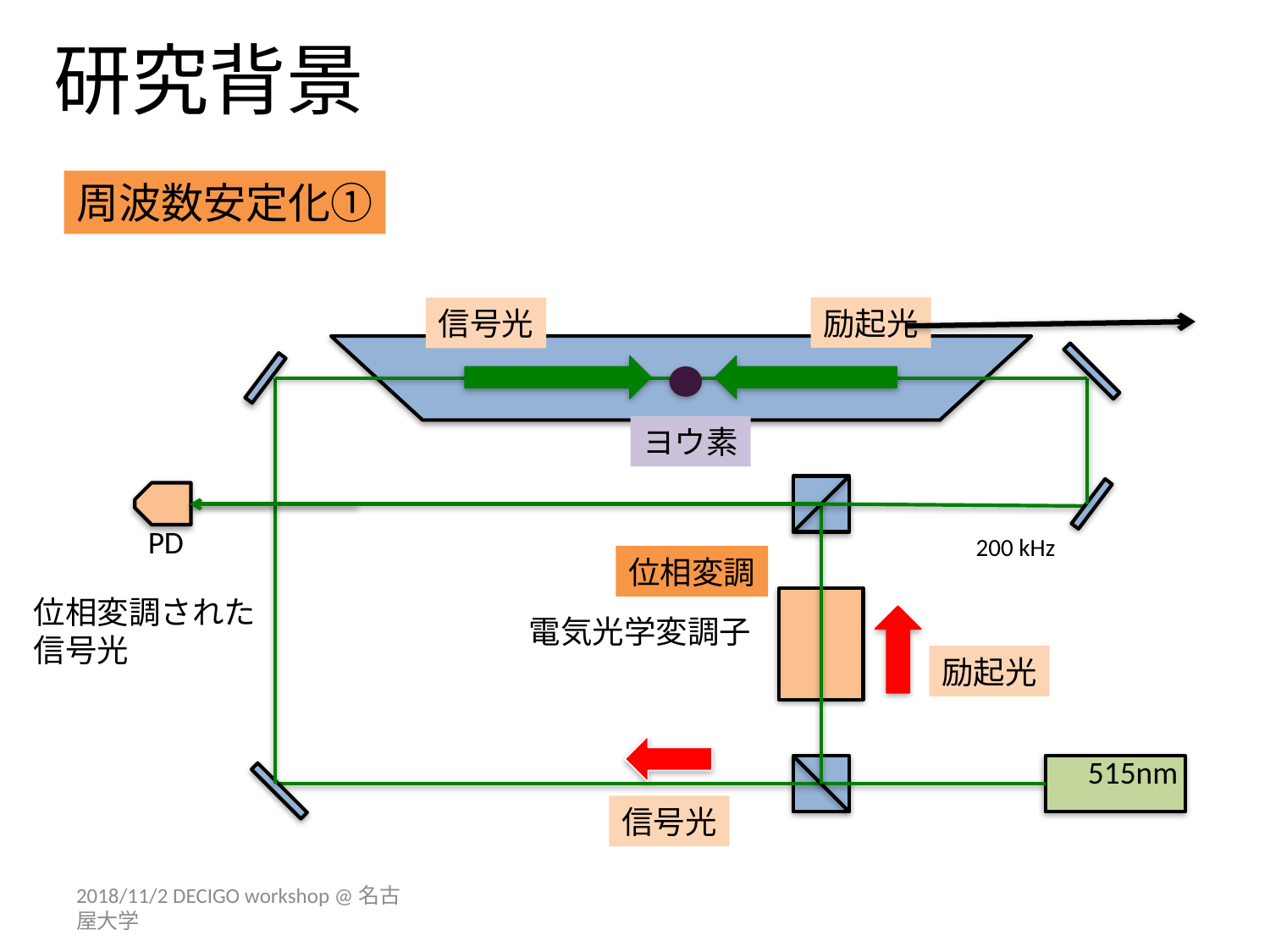

# 研究背景
周波数安定化①
励起光
信号光

電気光学変調子
515nm

ヨウ素
PD
200 kHz
位相変調
位相変調された
信号光

励起光
信号光
2018/11/2 DECIGO workshop @名古屋大学